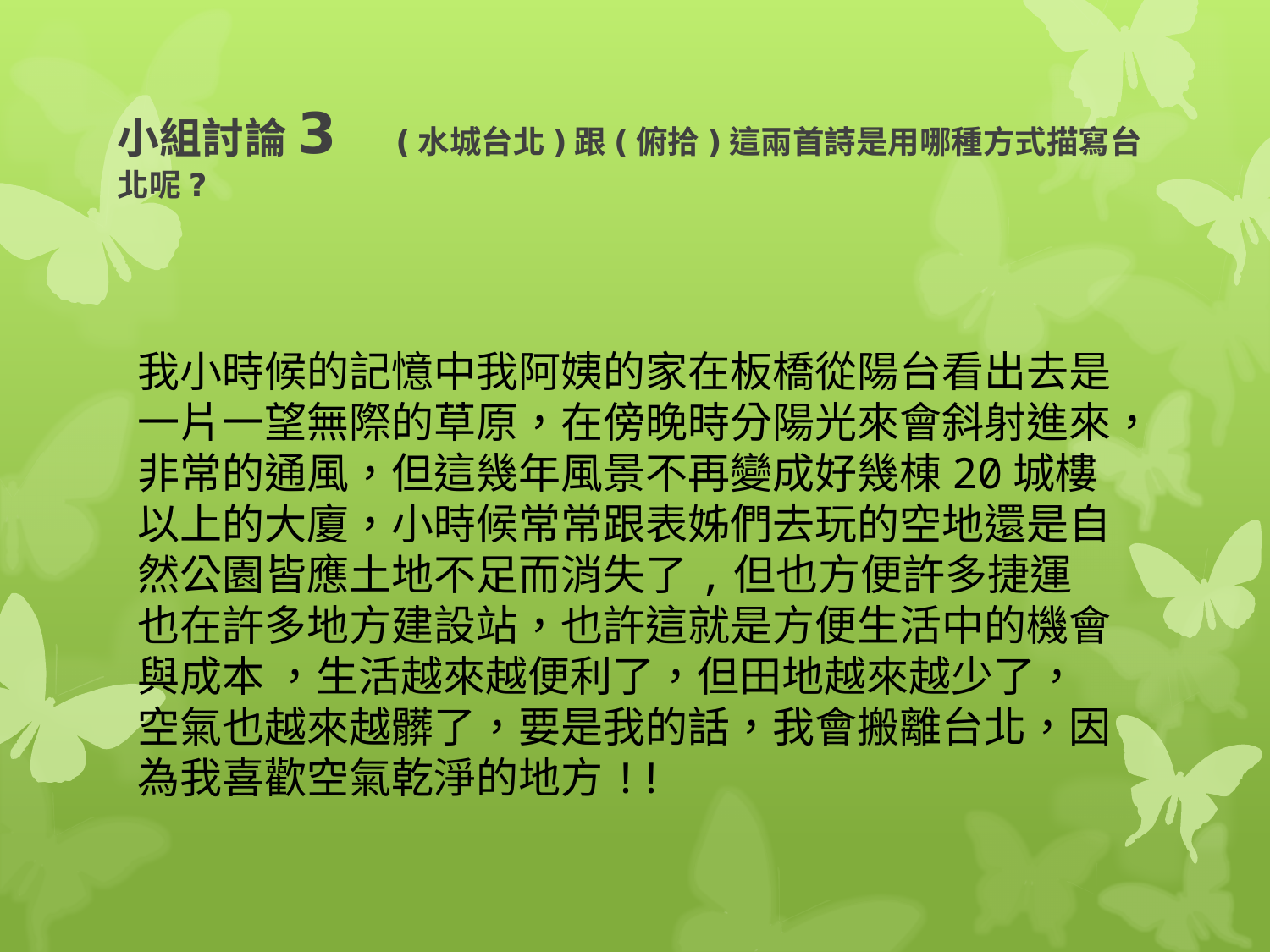

# 小組討論3   (水城台北)跟(俯拾)這兩首詩是用哪種方式描寫台北呢?

我小時候的記憶中我阿姨的家在板橋從陽台看出去是一片一望無際的草原，在傍晚時分陽光來會斜射進來，非常的通風，但這幾年風景不再變成好幾棟20城樓以上的大廈，小時候常常跟表姊們去玩的空地還是自然公園皆應土地不足而消失了,但也方便許多捷運也在許多地方建設站，也許這就是方便生活中的機會與成本 ，生活越來越便利了，但田地越來越少了，空氣也越來越髒了，要是我的話，我會搬離台北，因為我喜歡空氣乾淨的地方!!